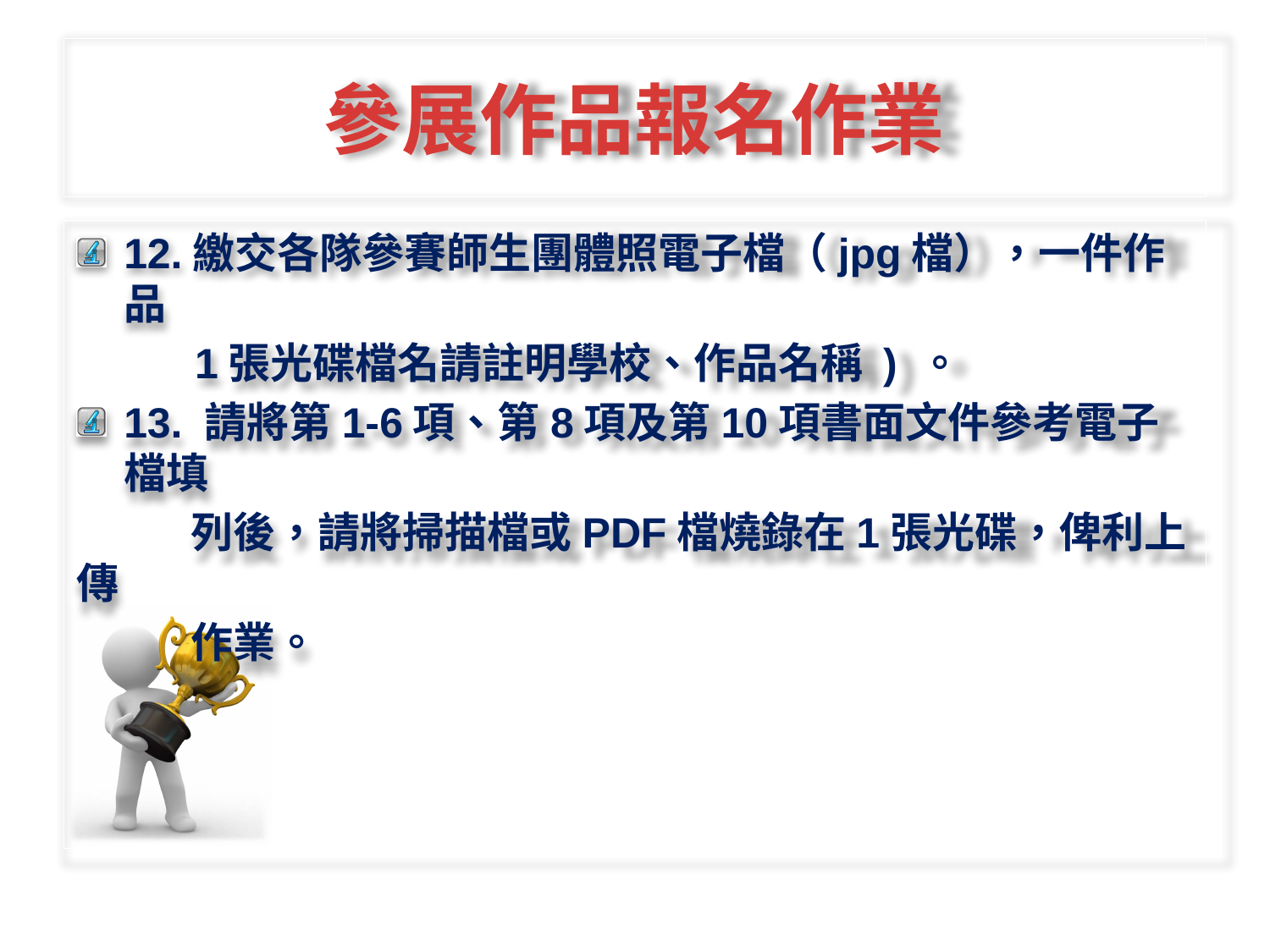

# 參展作品報名作業
12.繳交各隊參賽師生團體照電子檔（jpg檔），一件作品
          1張光碟檔名請註明學校、作品名稱 ) 。
13. 請將第1-6項、第8項及第10項書面文件參考電子檔填
           列後，請將掃描檔或PDF檔燒錄在1張光碟，俾利上傳
           作業。